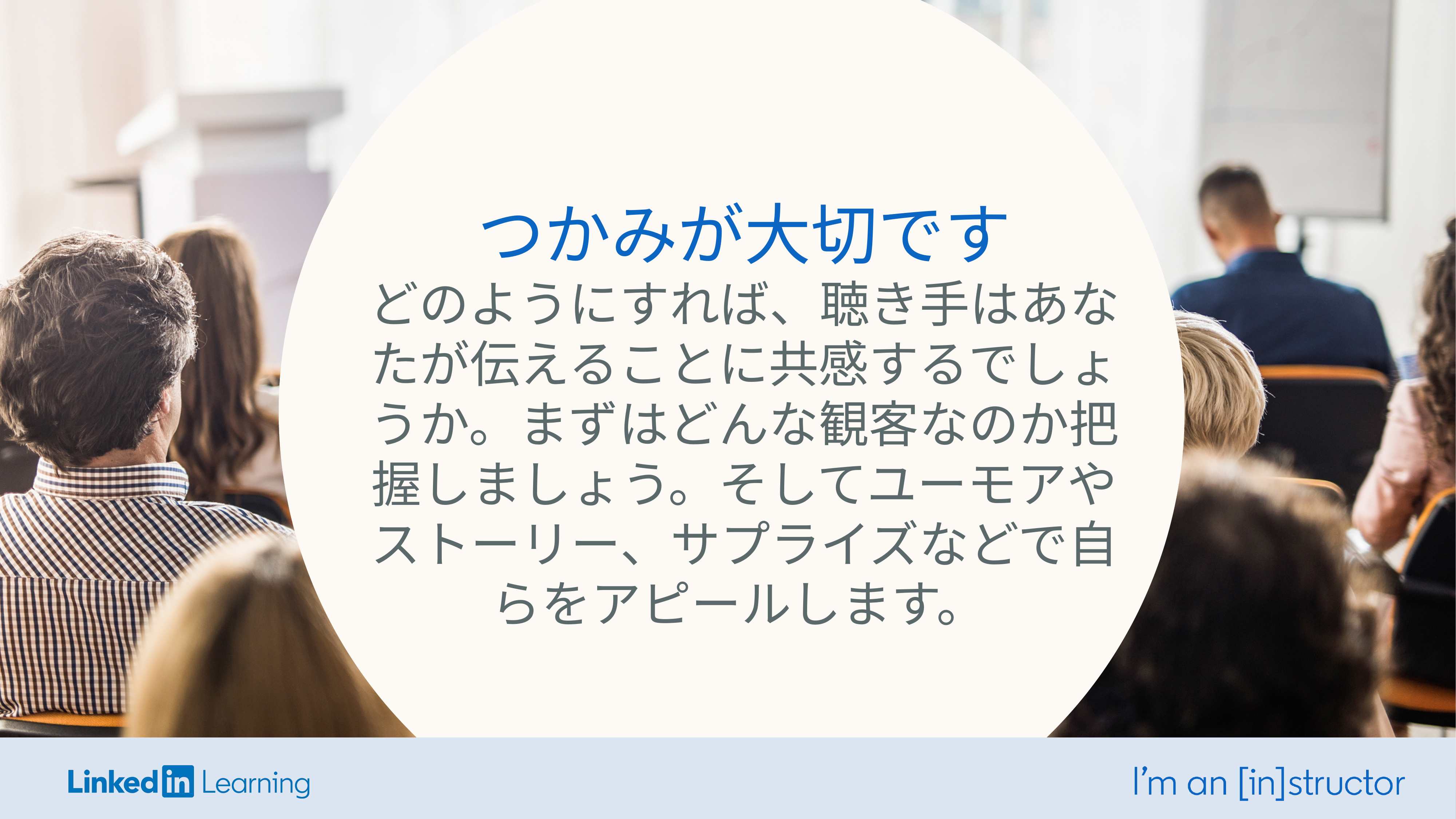

つかみが大切です
どのようにすれば、聴き手はあなたが伝えることに共感するでしょうか。まずはどんな観客なのか把握しましょう。そしてユーモアやストーリー、サプライズなどで自らをアピールします。